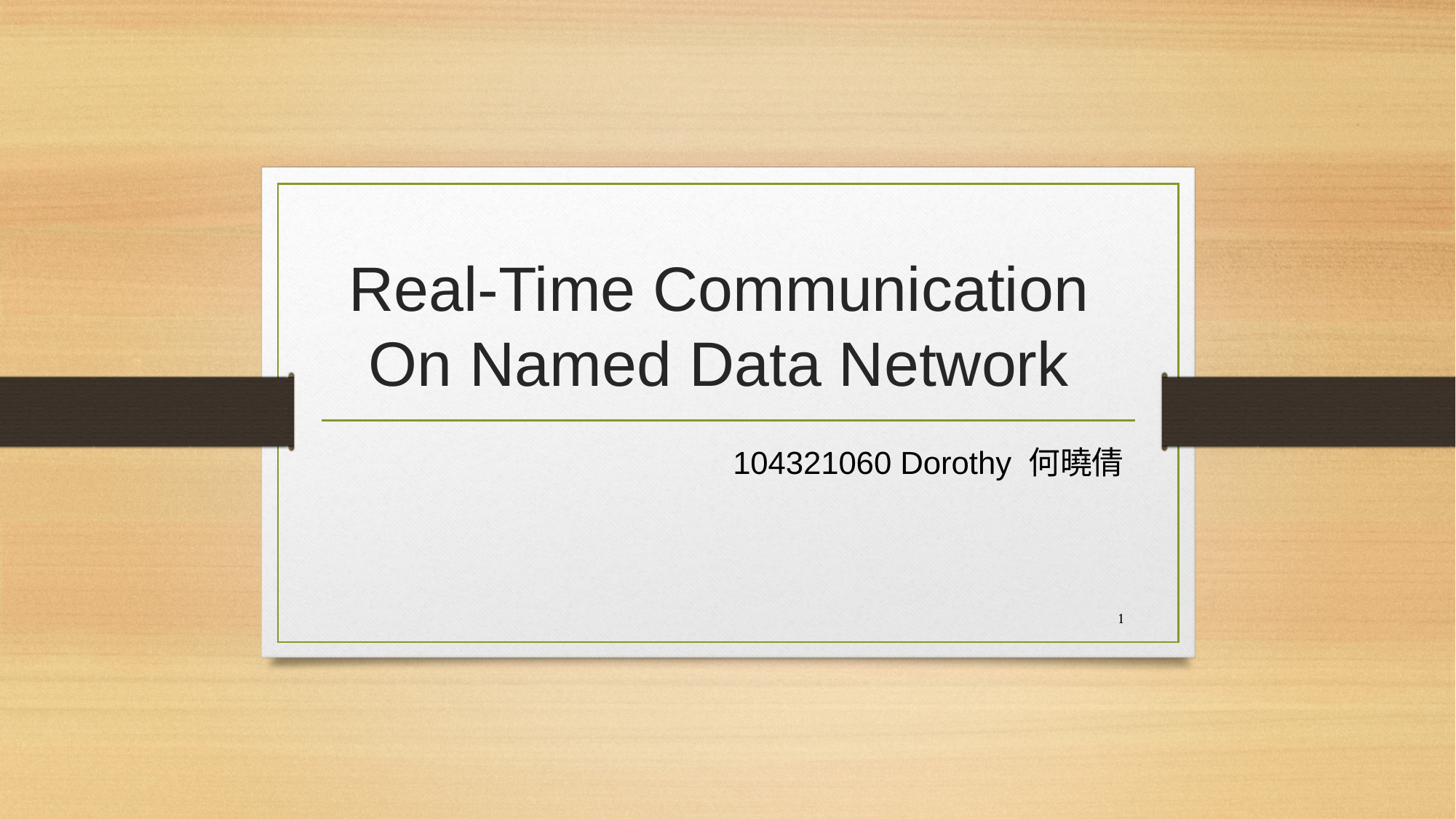

# Real-Time Communication On Named Data Network
104321060 Dorothy 何曉倩
1